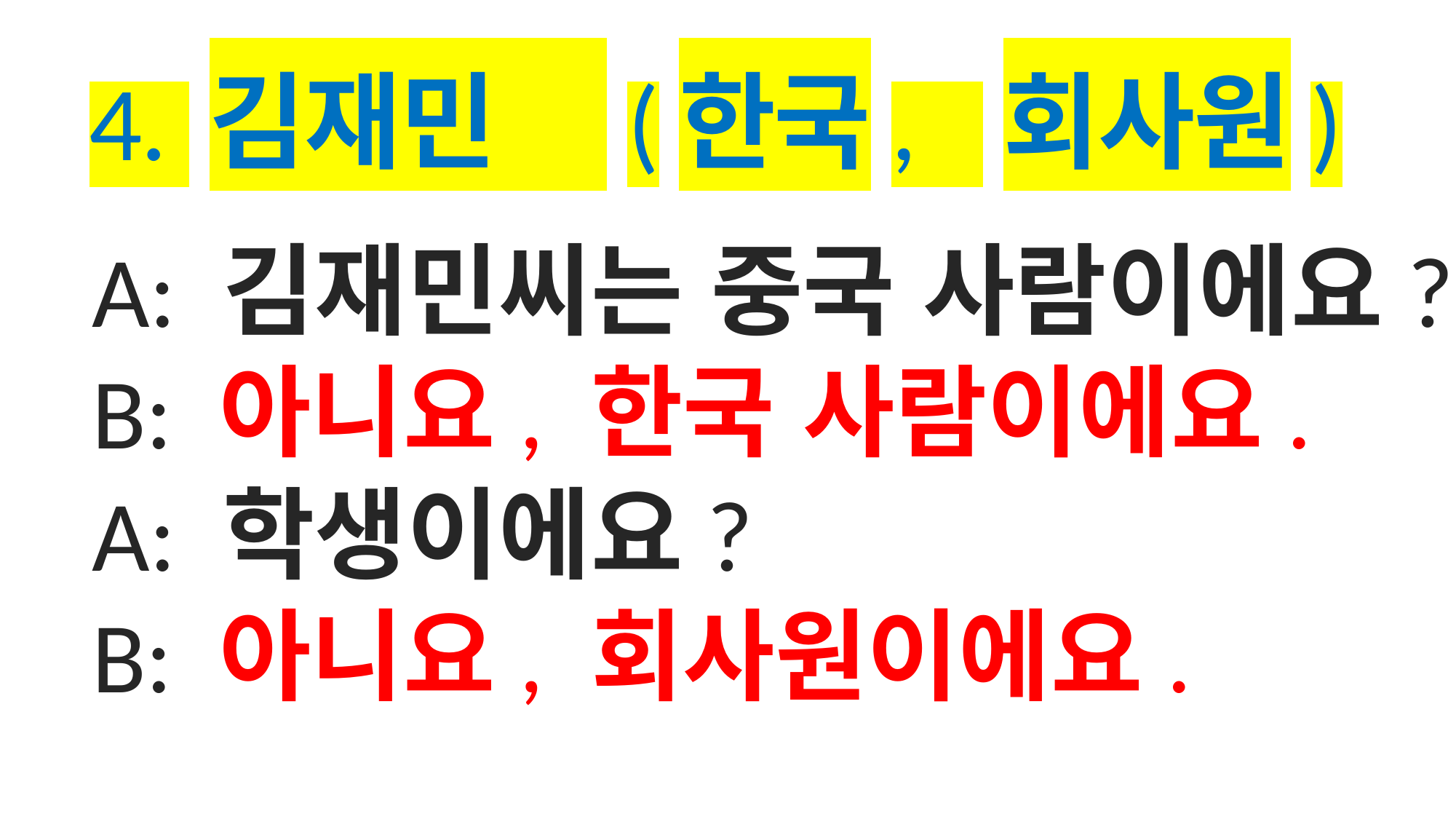

# 4. 김재민    (한국,   회사원)
A: 김재민씨는 중국 사람이에요?
B: 아니요, 한국 사람이에요.
A: 학생이에요?
B: 아니요, 회사원이에요.